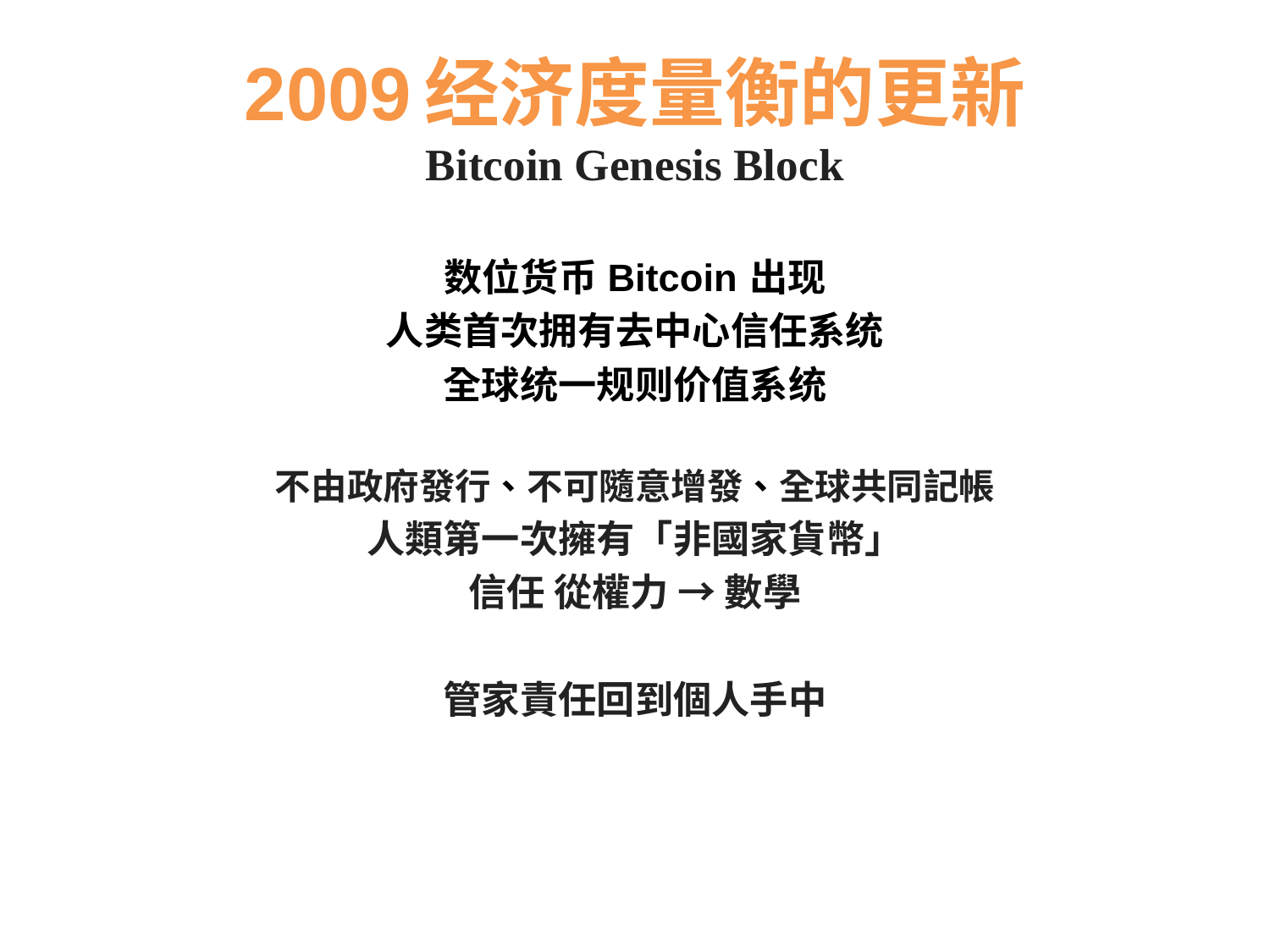

# 2009经济度量衡的更新 Bitcoin Genesis Block

数位货币 Bitcoin 出现
人类首次拥有去中心信任系统
全球统一规则价值系统

不由政府發行、不可隨意增發、全球共同記帳
人類第一次擁有「非國家貨幣」
信任 從權力 → 數學

管家責任回到個人手中